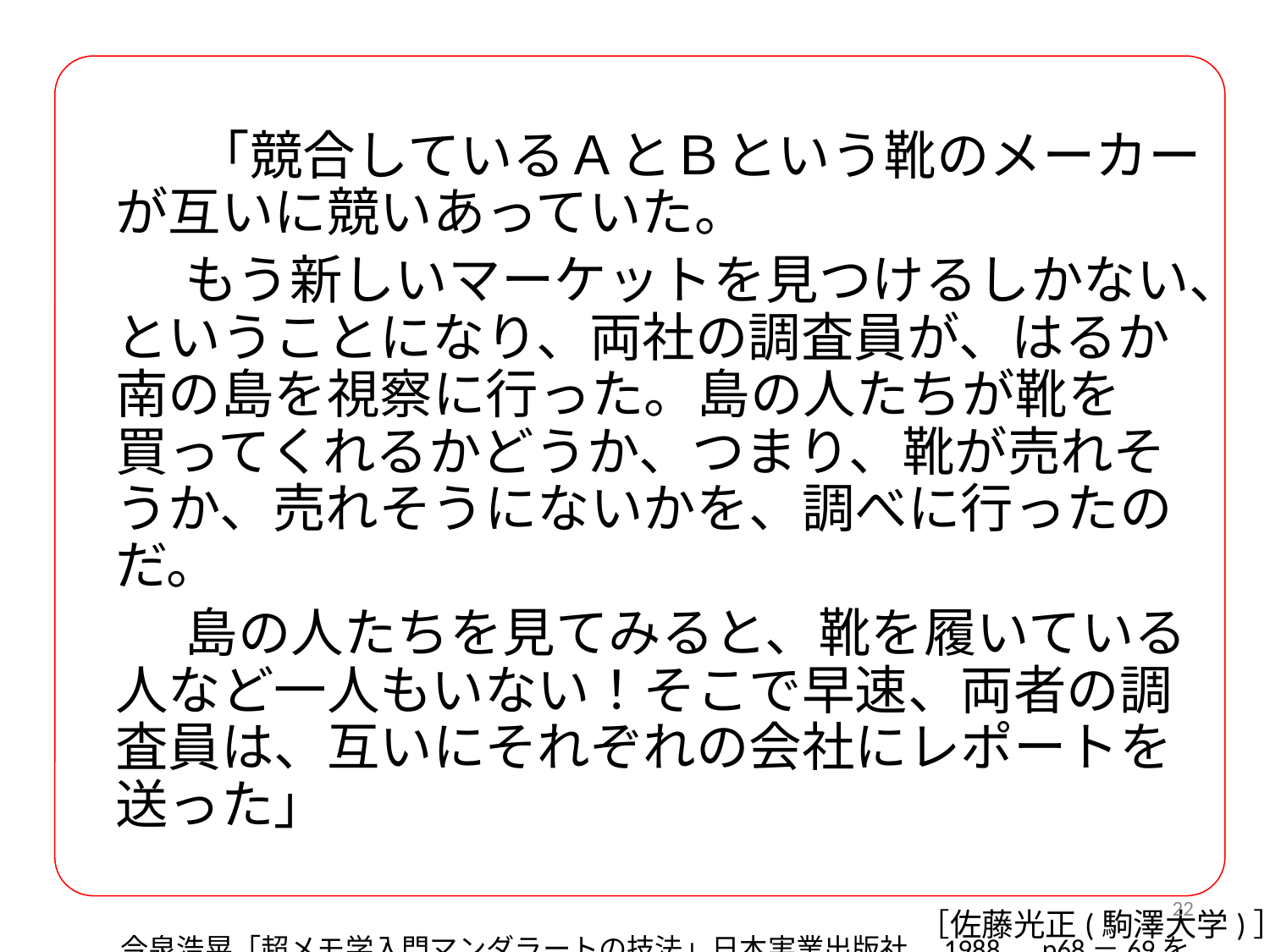

「競合しているＡとＢという靴のメーカーが互いに競いあっていた。
　　 もう新しいマーケットを見つけるしかない、ということになり、両社の調査員が、はるか南の島を視察に行った。島の人たちが靴を買ってくれるかどうか、つまり、靴が売れそうか、売れそうにないかを、調べに行ったのだ。
　　 島の人たちを見てみると、靴を履いている人など一人もいない！そこで早速、両者の調査員は、互いにそれぞれの会社にレポートを送った」

　今泉浩晃「超メモ学入門マンダラートの技法」日本実業出版社、1988、p68－69を一部改変
22
［佐藤光正(駒澤大学)］